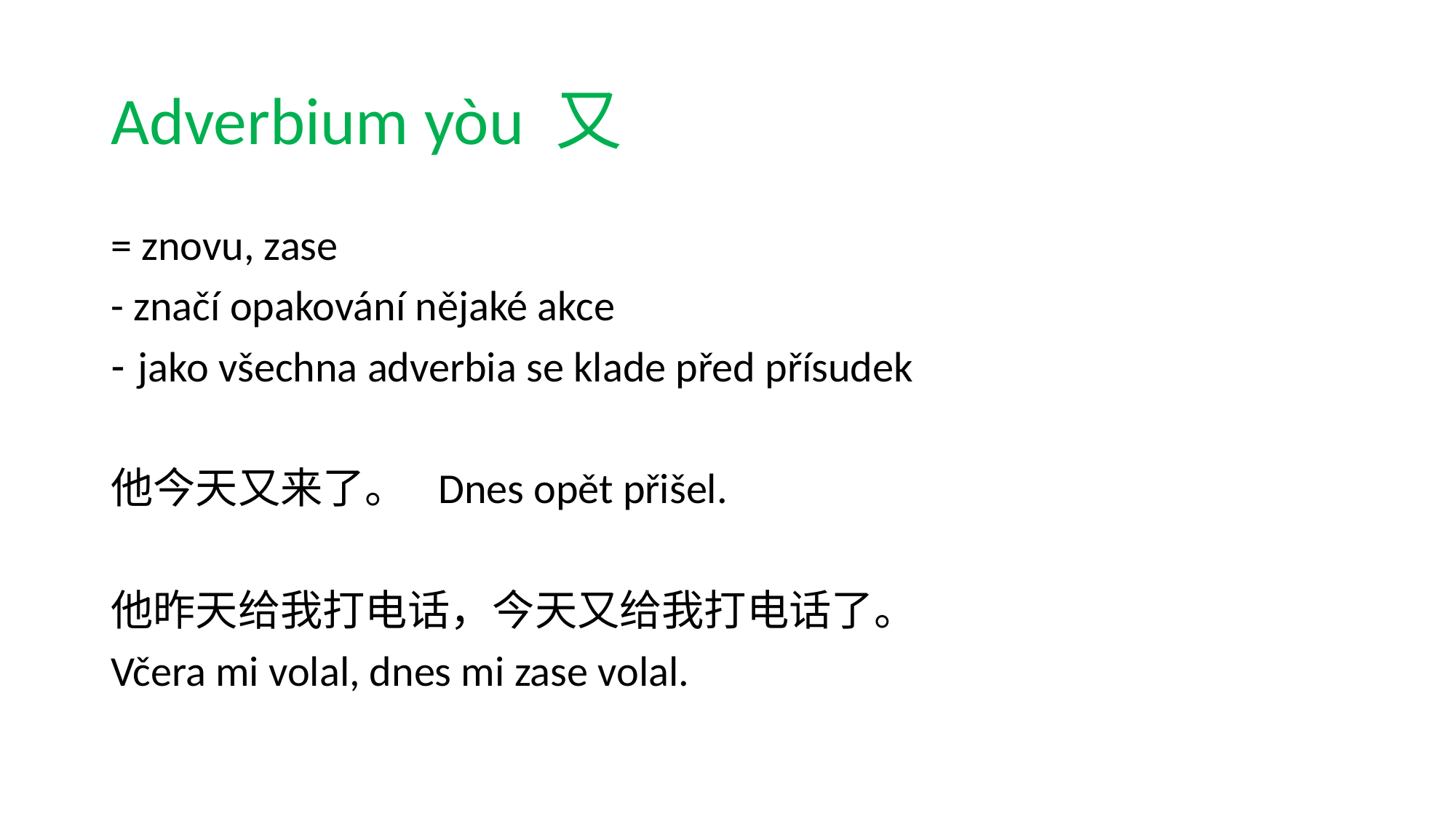

# Adverbium yòu 又
= znovu, zase
- značí opakování nějaké akce
jako všechna adverbia se klade před přísudek

他今天又来了。	Dnes opět přišel.

他昨天给我打电话，今天又给我打电话了。
Včera mi volal, dnes mi zase volal.